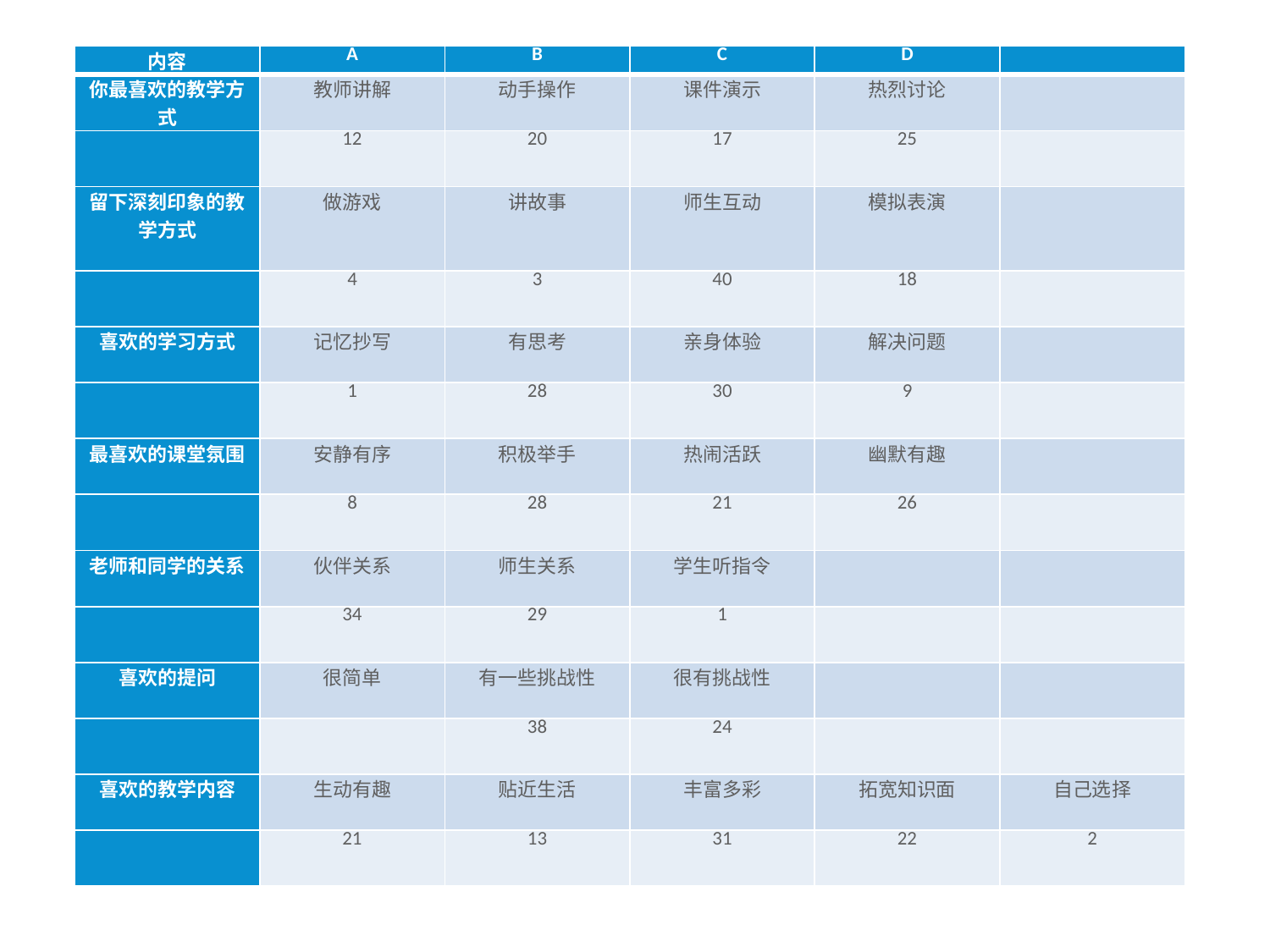

| 内容 | A | B | C | D |  |
| --- | --- | --- | --- | --- | --- |
| 你最喜欢的教学方式 | 教师讲解 | 动手操作 | 课件演示 | 热烈讨论 |  |
|  | 12 | 20 | 17 | 25 |  |
| 留下深刻印象的教学方式 | 做游戏 | 讲故事 | 师生互动 | 模拟表演 |  |
|  | 4 | 3 | 40 | 18 |  |
| 喜欢的学习方式 | 记忆抄写 | 有思考 | 亲身体验 | 解决问题 |  |
|  | 1 | 28 | 30 | 9 |  |
| 最喜欢的课堂氛围 | 安静有序 | 积极举手 | 热闹活跃 | 幽默有趣 |  |
|  | 8 | 28 | 21 | 26 |  |
| 老师和同学的关系 | 伙伴关系 | 师生关系 | 学生听指令 |  |  |
|  | 34 | 29 | 1 |  |  |
| 喜欢的提问 | 很简单 | 有一些挑战性 | 很有挑战性 |  |  |
|  |  | 38 | 24 |  |  |
| 喜欢的教学内容 | 生动有趣 | 贴近生活 | 丰富多彩 | 拓宽知识面 | 自己选择 |
|  | 21 | 13 | 31 | 22 | 2 |